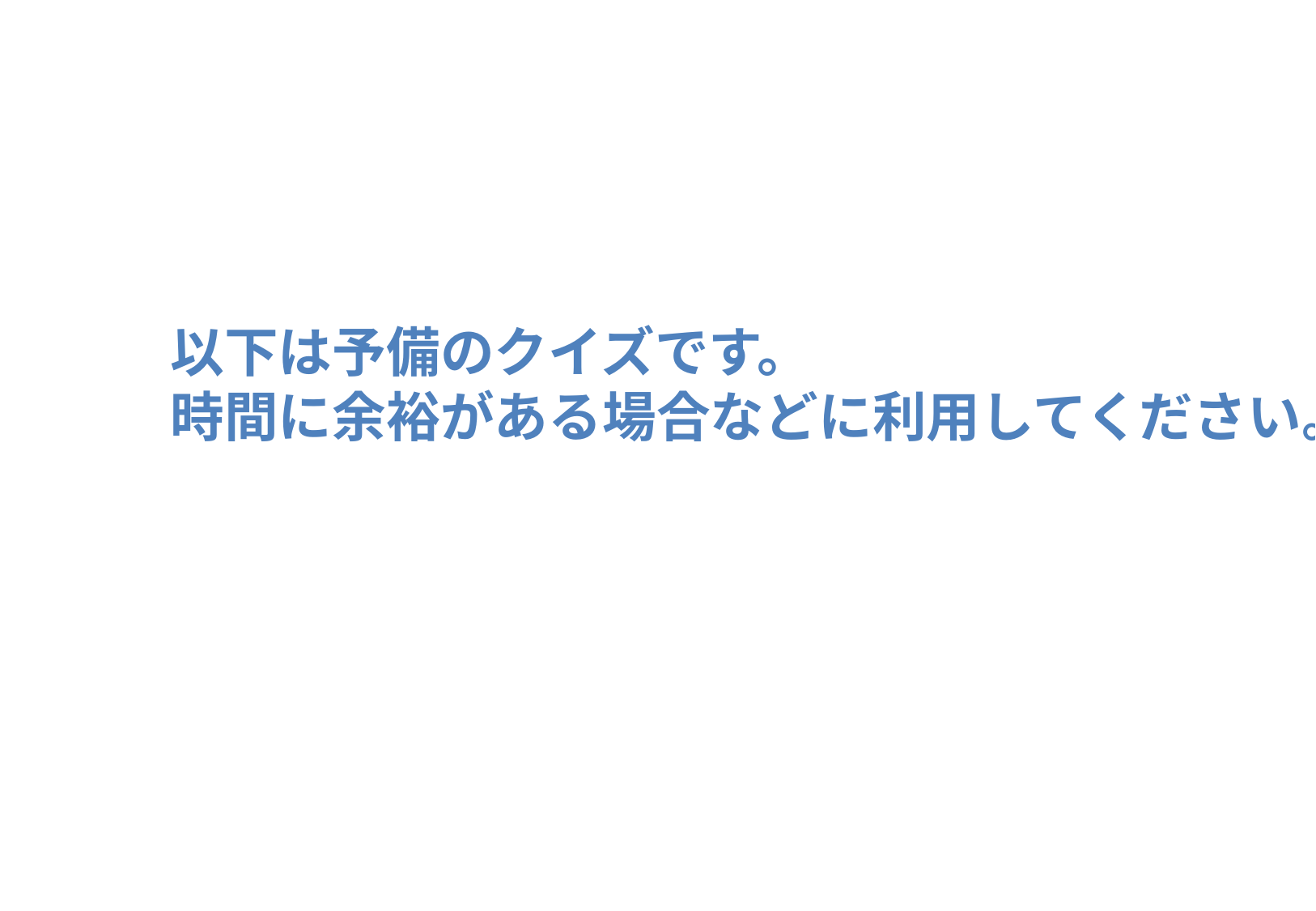

以下は予備のクイズです。
時間に余裕がある場合などに利用してください。